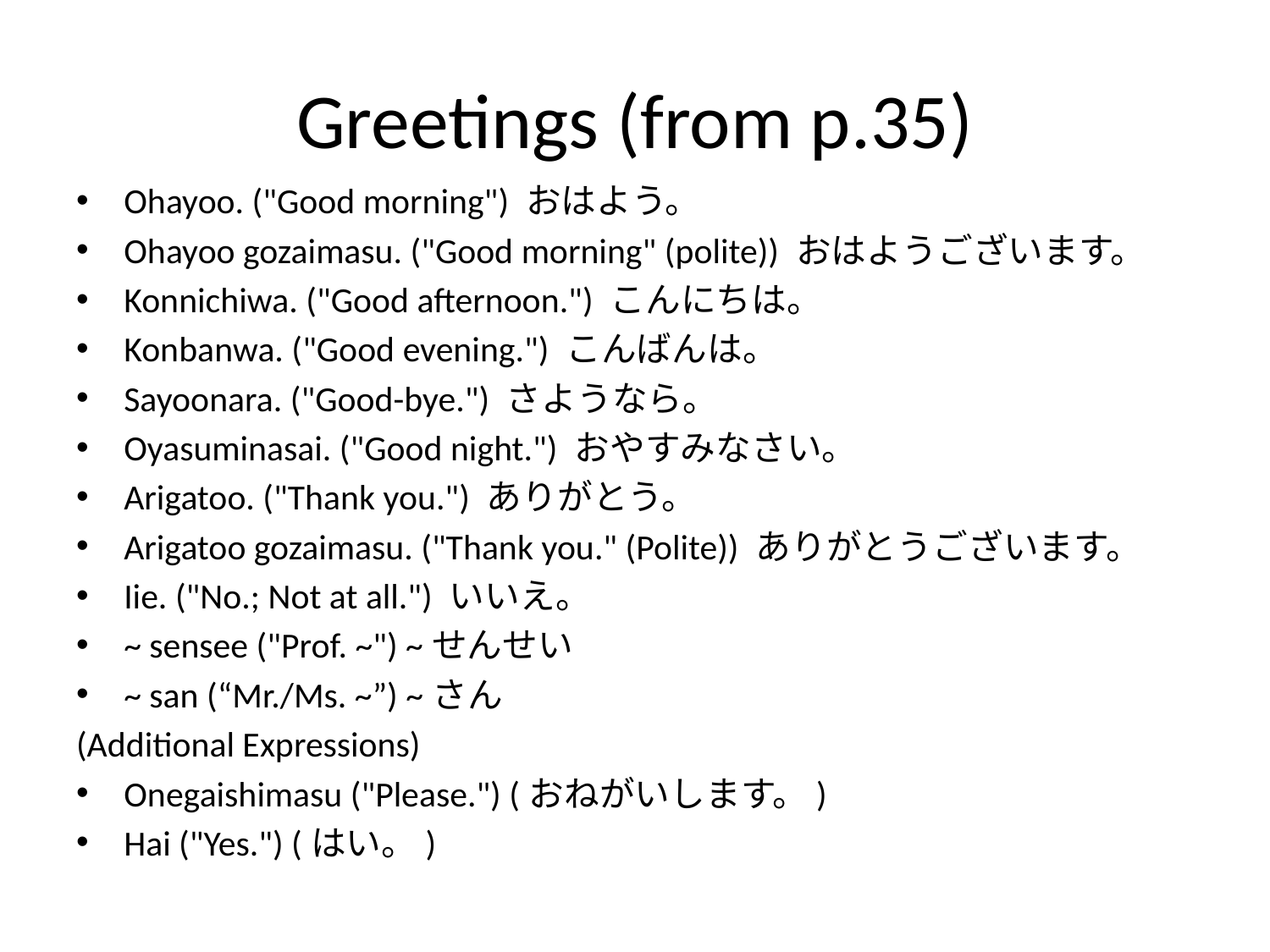

# Greetings (from p.35)
Ohayoo. ("Good morning") おはよう。
Ohayoo gozaimasu. ("Good morning" (polite)) おはようございます。
Konnichiwa. ("Good afternoon.") こんにちは。
Konbanwa. ("Good evening.") こんばんは。
Sayoonara. ("Good-bye.") さようなら。
Oyasuminasai. ("Good night.") おやすみなさい。
Arigatoo. ("Thank you.") ありがとう。
Arigatoo gozaimasu. ("Thank you." (Polite)) ありがとうございます。
Iie. ("No.; Not at all.") いいえ。
~ sensee ("Prof. ~") ~せんせい
~ san (“Mr./Ms. ~”) ~さん
(Additional Expressions)
Onegaishimasu ("Please.") (おねがいします。)
Hai ("Yes.") (はい。)